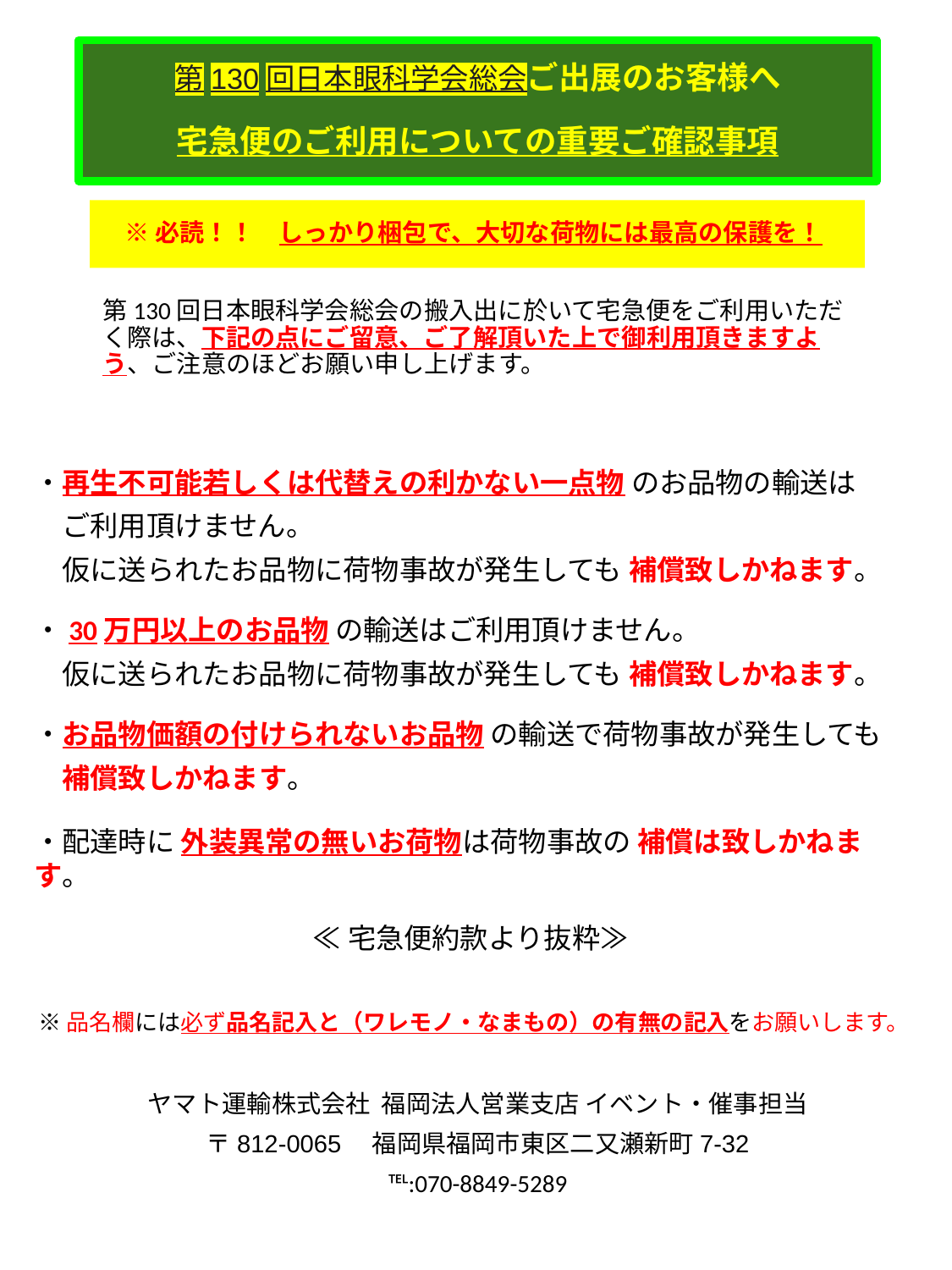

第130回日本眼科学会総会ご出展のお客様へ

宅急便のご利用についての重要ご確認事項
    ※必読！！　しっかり梱包で、大切な荷物には最高の保護を！
第130回日本眼科学会総会の搬入出に於いて宅急便をご利用いただく際は、下記の点にご留意、ご了解頂いた上で御利用頂きますよう、ご注意のほどお願い申し上げます。
・再生不可能若しくは代替えの利かない一点物 のお品物の輸送は
　ご利用頂けません。
　仮に送られたお品物に荷物事故が発生しても 補償致しかねます。

・30万円以上のお品物 の輸送はご利用頂けません。
　仮に送られたお品物に荷物事故が発生しても 補償致しかねます。

・お品物価額の付けられないお品物 の輸送で荷物事故が発生しても
　補償致しかねます。

・配達時に 外装異常の無いお荷物は荷物事故の 補償は致しかねます。

≪宅急便約款より抜粋≫

※品名欄には必ず品名記入と（ワレモノ・なまもの）の有無の記入をお願いします。

ヤマト運輸株式会社  福岡法人営業支店 イベント・催事担当
〒812-0065　福岡県福岡市東区二又瀬新町7-32
℡:070-8849-5289